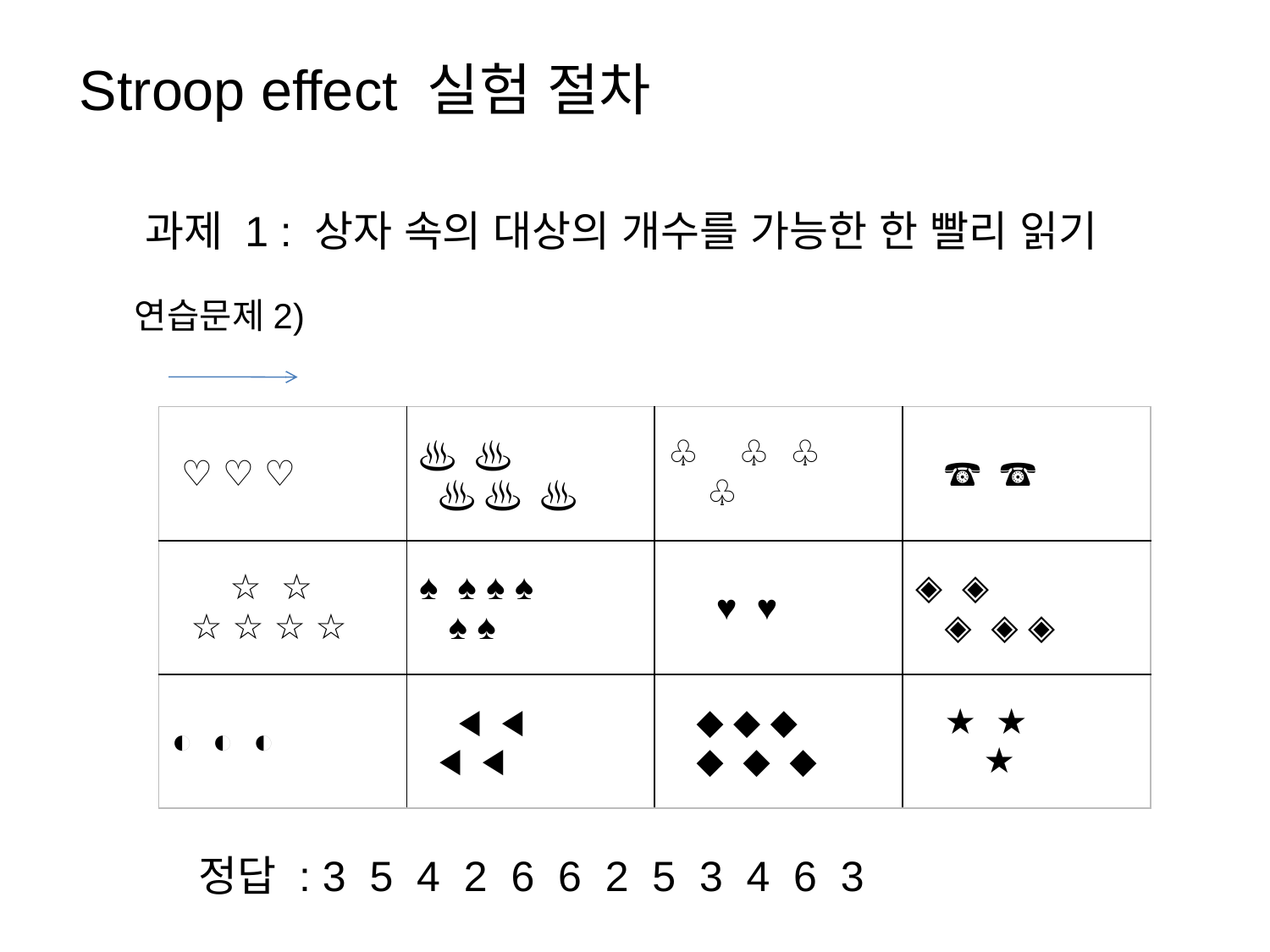

Stroop effect 실험 절차
과제 1 : 상자 속의 대상의 개수를 가능한 한 빨리 읽기
연습문제2)
| ♡ ♡ ♡ | ♨ ♨ ♨ ♨ ♨ | ♧ ♧ ♧ ♧ | ☎ ☎ |
| --- | --- | --- | --- |
| ☆ ☆ ☆ ☆ ☆ ☆ | ♠ ♠ ♠ ♠ ♠ ♠ | ♥ ♥ | ◈ ◈ ◈ ◈ ◈ |
| ◐ ◐ ◐ | ◀ ◀ ◀ ◀ | ◆ ◆ ◆ ◆ ◆ ◆ | ★ ★ ★ |
정답 : 3  5  4  2  6  6  2  5  3  4  6  3